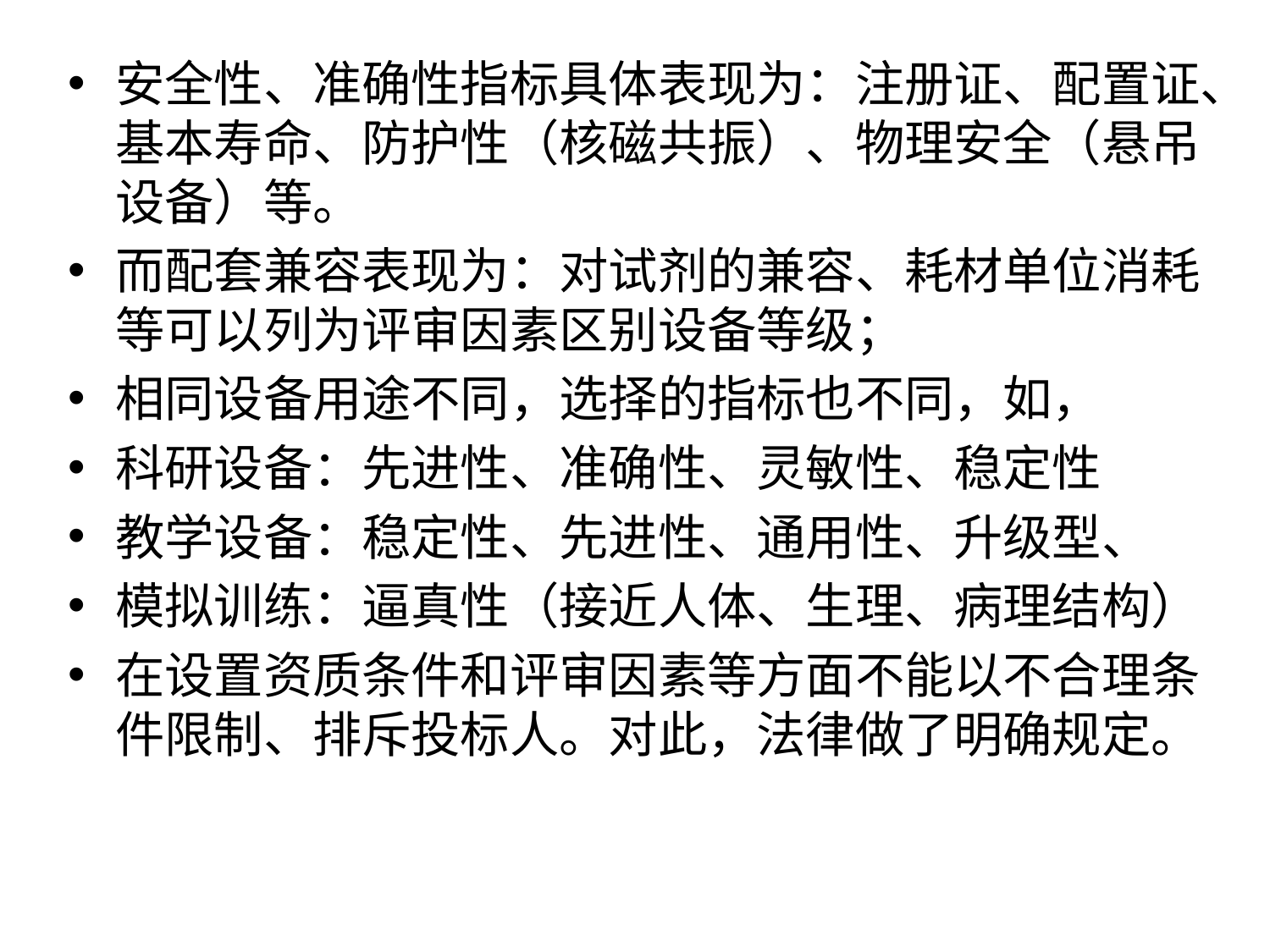

安全性、准确性指标具体表现为：注册证、配置证、基本寿命、防护性（核磁共振）、物理安全（悬吊设备）等。
而配套兼容表现为：对试剂的兼容、耗材单位消耗等可以列为评审因素区别设备等级；
相同设备用途不同，选择的指标也不同，如，
科研设备：先进性、准确性、灵敏性、稳定性
教学设备：稳定性、先进性、通用性、升级型、
模拟训练：逼真性（接近人体、生理、病理结构）
在设置资质条件和评审因素等方面不能以不合理条件限制、排斥投标人。对此，法律做了明确规定。